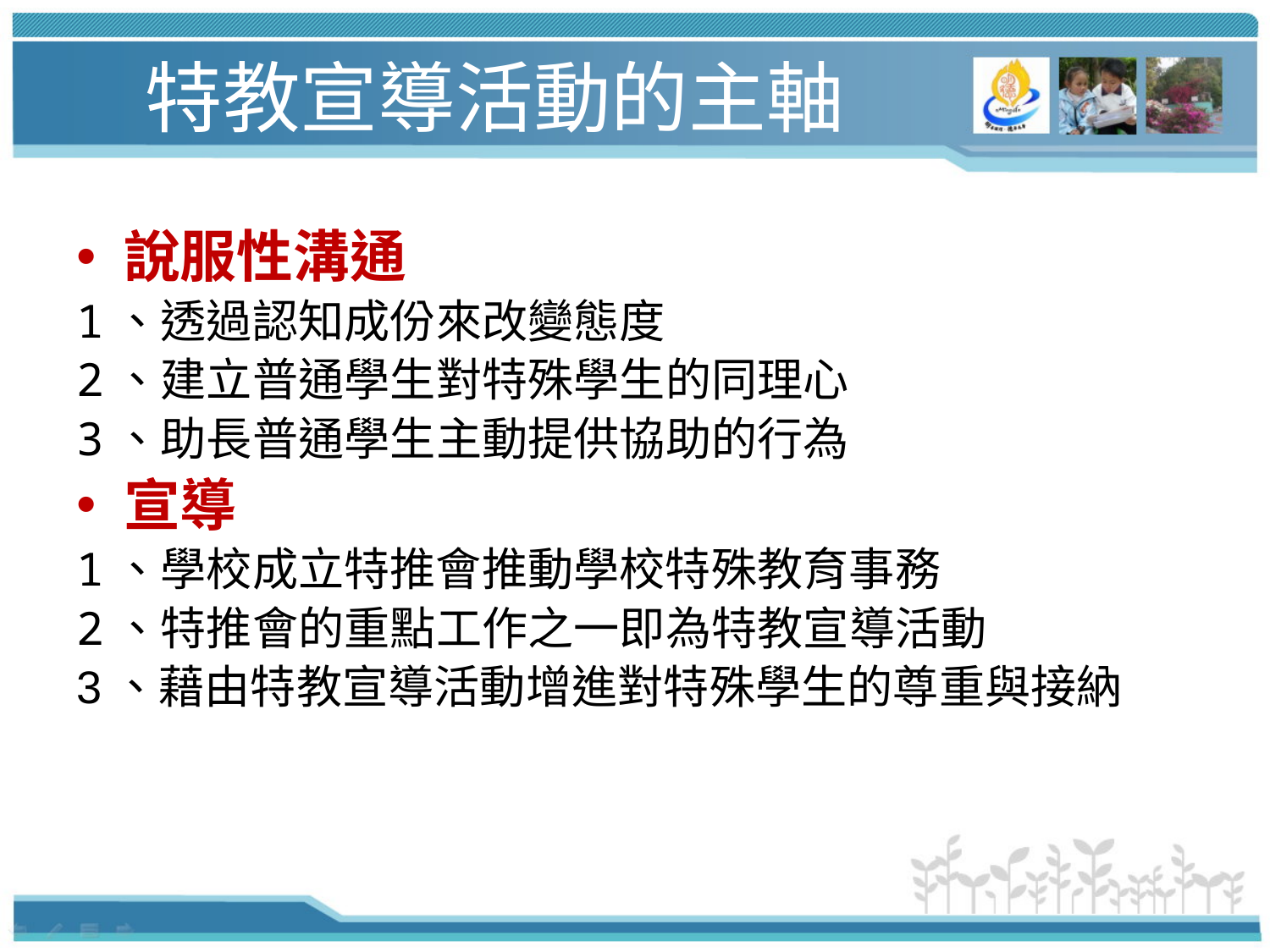

# 特教宣導活動的主軸
說服性溝通
1、透過認知成份來改變態度
2、建立普通學生對特殊學生的同理心
3、助長普通學生主動提供協助的行為
宣導
1、學校成立特推會推動學校特殊教育事務
2、特推會的重點工作之一即為特教宣導活動
3、藉由特教宣導活動增進對特殊學生的尊重與接納